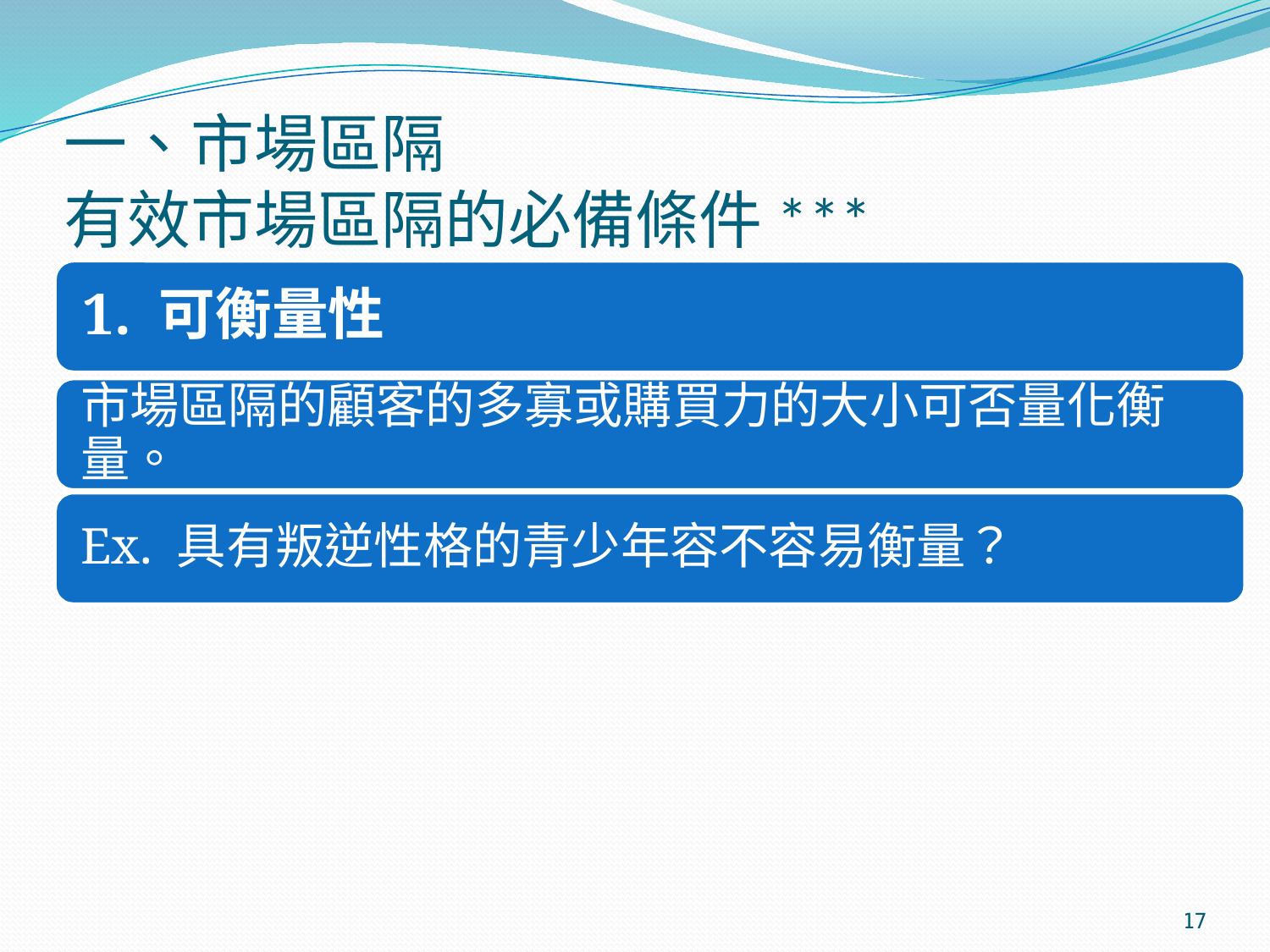

# 一、市場區隔 有效市場區隔的必備條件***
1. 可衡量性
市場區隔的顧客的多寡或購買力的大小可否量化衡量。
Ex. 具有叛逆性格的青少年容不容易衡量？
17